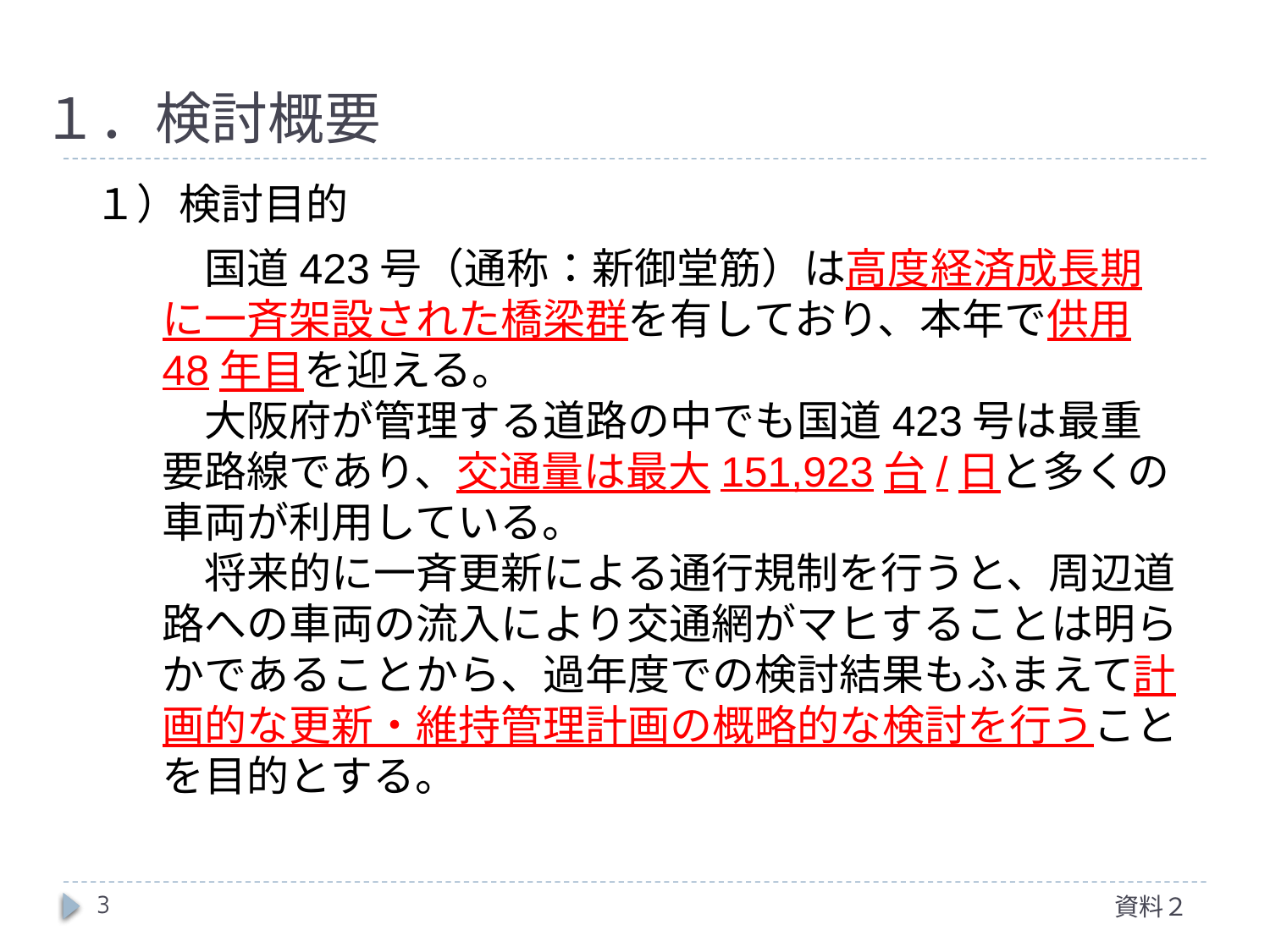

１．検討概要
１）検討目的
　国道423号（通称：新御堂筋）は高度経済成長期に一斉架設された橋梁群を有しており、本年で供用48年目を迎える。
　大阪府が管理する道路の中でも国道423号は最重要路線であり、交通量は最大151,923台/日と多くの車両が利用している。
　将来的に一斉更新による通行規制を行うと、周辺道路への車両の流入により交通網がマヒすることは明らかであることから、過年度での検討結果もふまえて計画的な更新・維持管理計画の概略的な検討を行うことを目的とする。
3
資料２